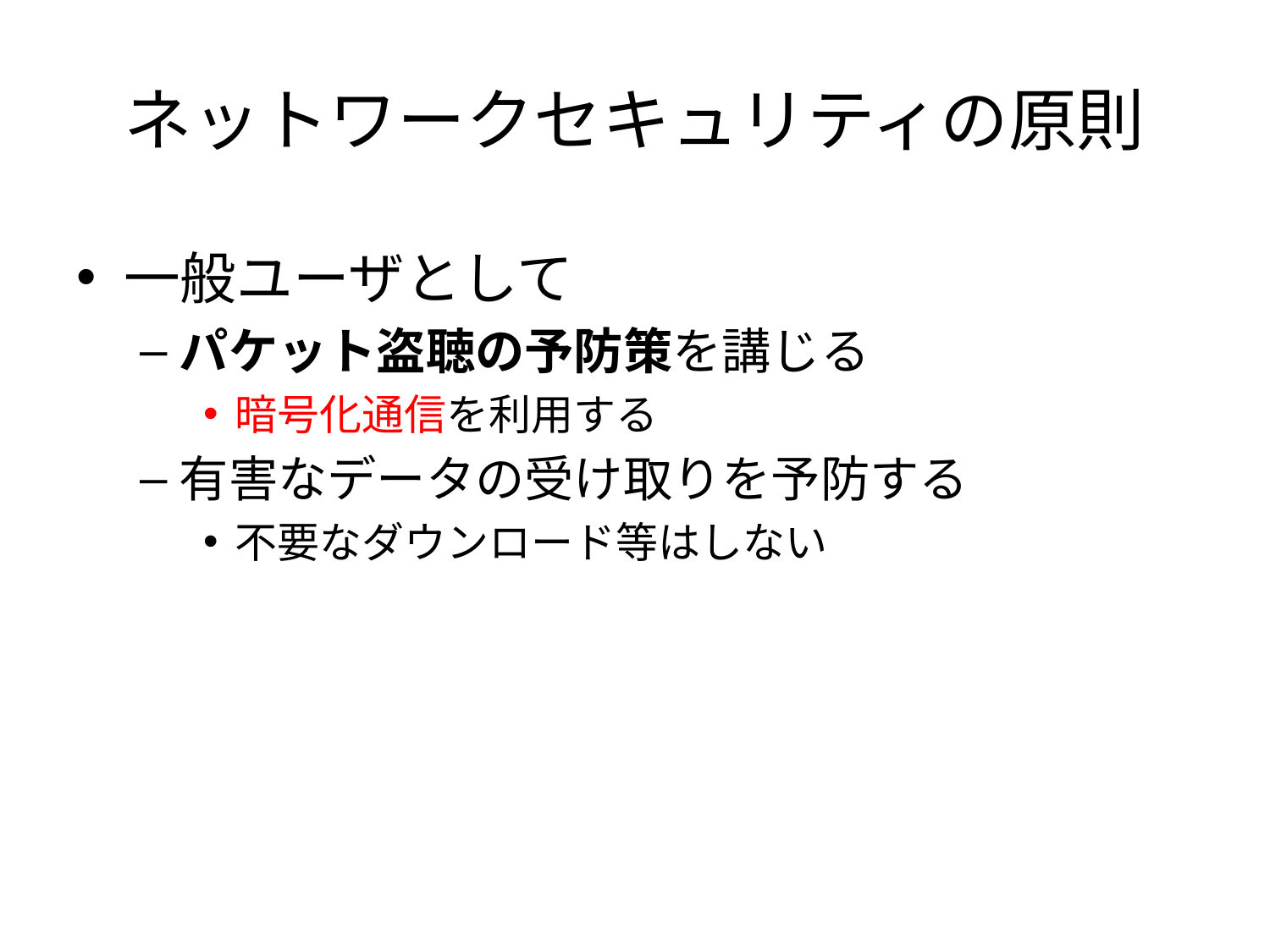

# ネットワークセキュリティの原則
一般ユーザとして
パケット盗聴の予防策を講じる
暗号化通信を利用する
有害なデータの受け取りを予防する
不要なダウンロード等はしない